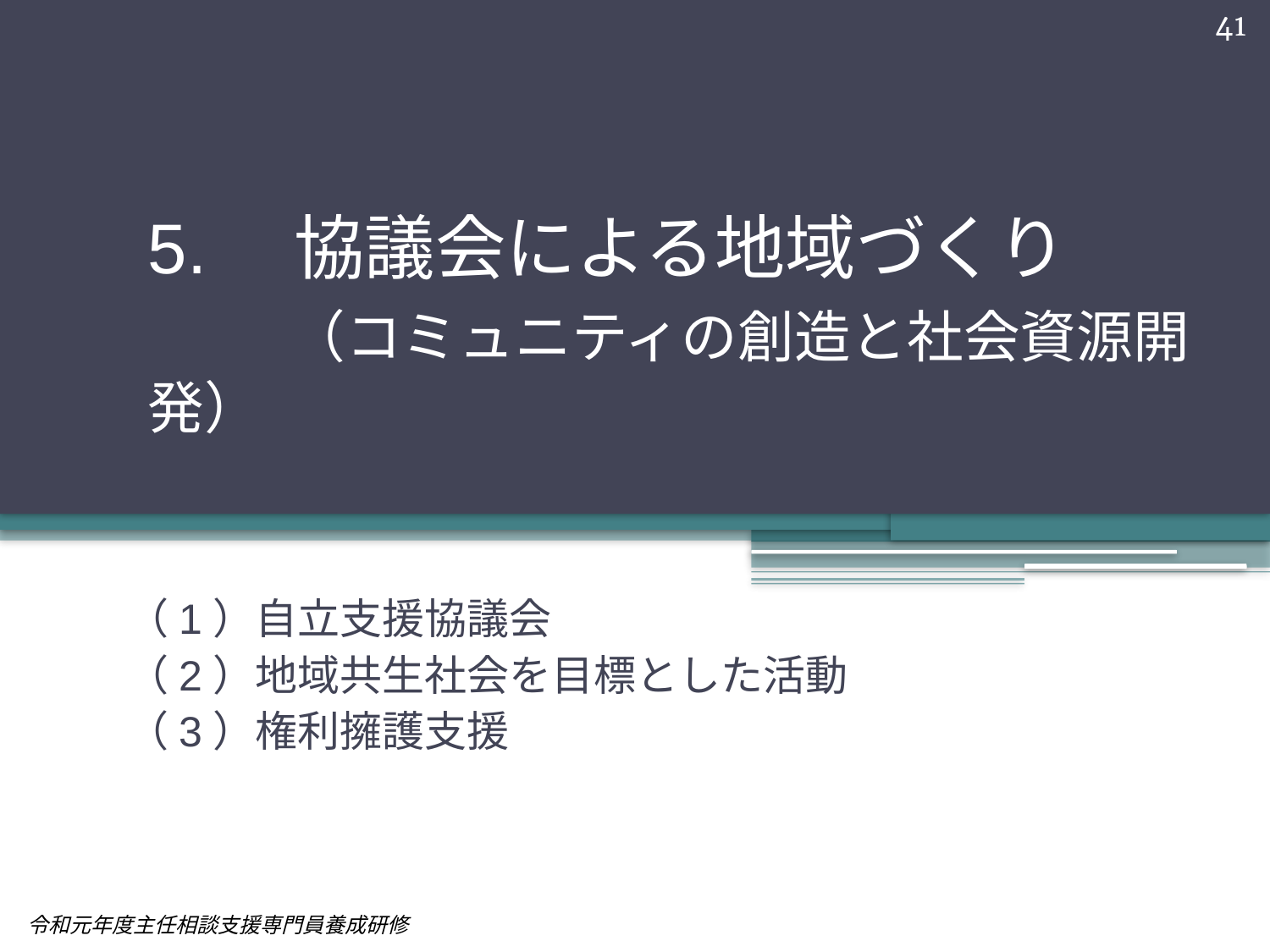

41
# 5.　協議会による地域づくり　 　　（コミュニティの創造と社会資源開発）
（1）自立支援協議会
（2）地域共生社会を目標とした活動
（3）権利擁護支援
令和元年度主任相談支援専門員養成研修